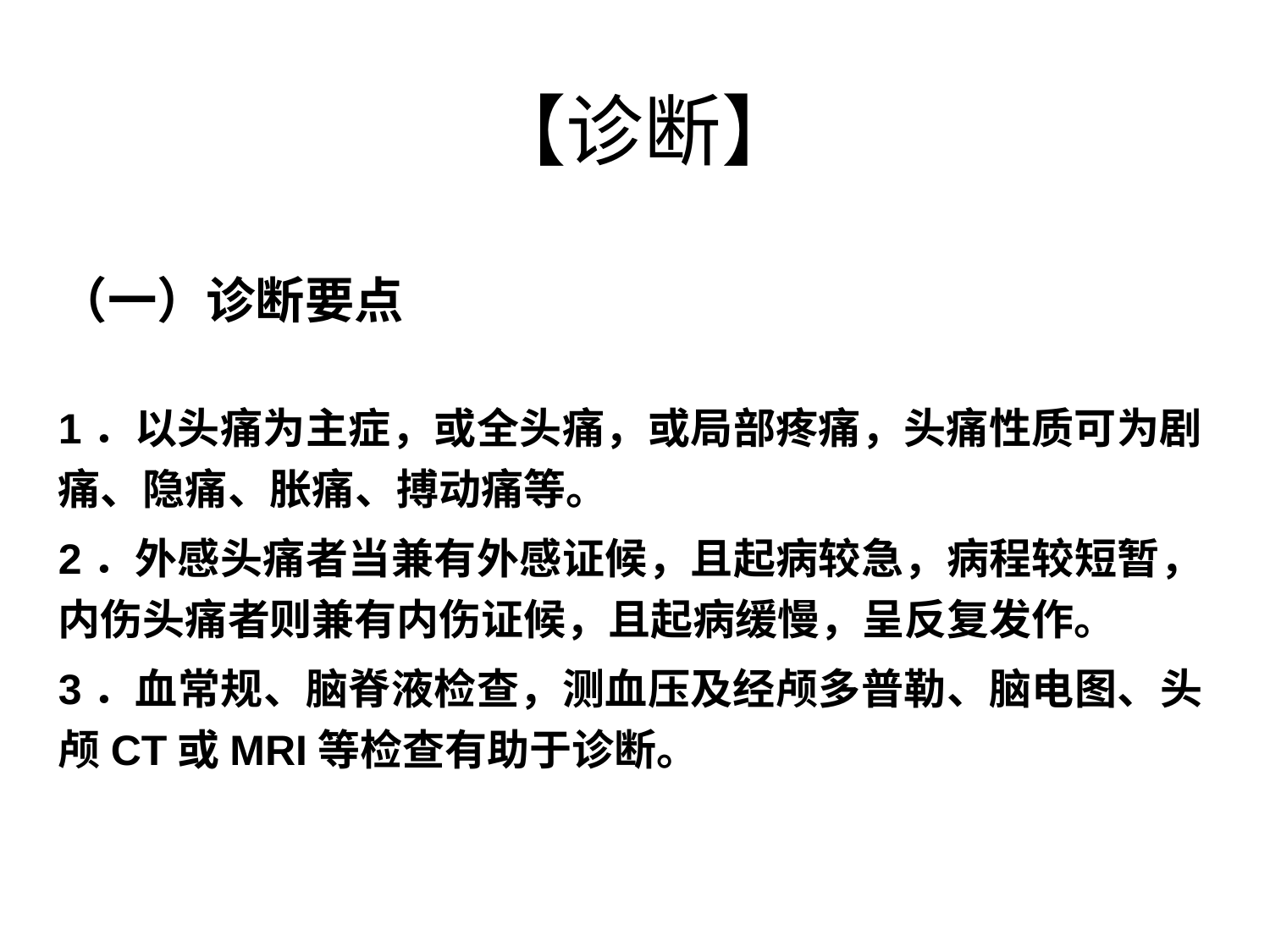

# 【诊断】
（一）诊断要点

1．以头痛为主症，或全头痛，或局部疼痛，头痛性质可为剧痛、隐痛、胀痛、搏动痛等。
2．外感头痛者当兼有外感证候，且起病较急，病程较短暂，内伤头痛者则兼有内伤证候，且起病缓慢，呈反复发作。
3．血常规、脑脊液检查，测血压及经颅多普勒、脑电图、头颅CT或MRI等检查有助于诊断。